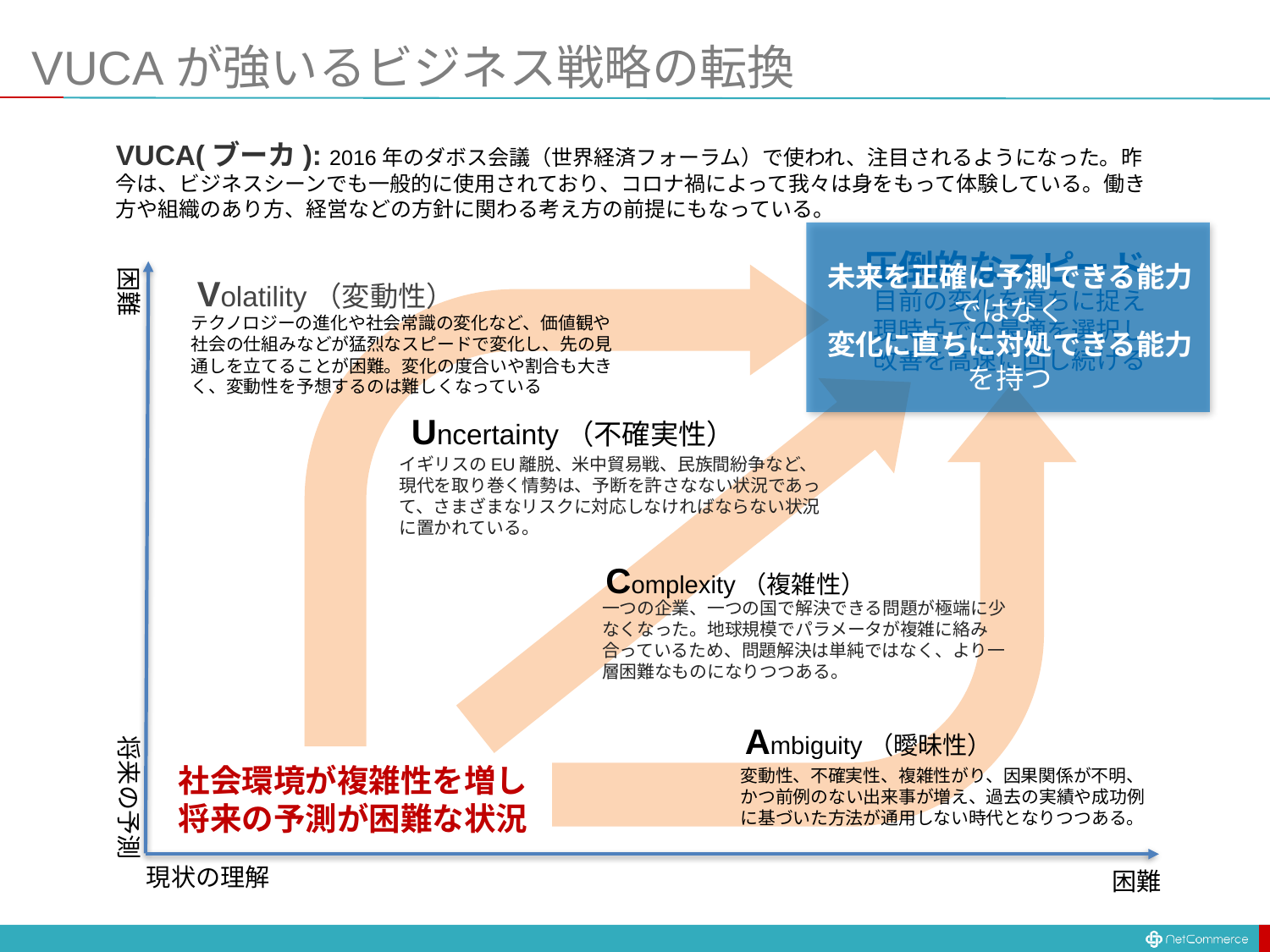

# VUCAが強いるビジネス戦略の転換
VUCA(ブーカ): 2016年のダボス会議（世界経済フォーラム）で使われ、注目されるようになった。昨今は、ビジネスシーンでも一般的に使用されており、コロナ禍によって我々は身をもって体験している。働き方や組織のあり方、経営などの方針に関わる考え方の前提にもなっている。

未来を正確に予測できる能力
ではなく
変化に直ちに対処できる能力
を持つ
圧倒的なスピード
困難

Volatility（変動性）
目前の変化を直ちに捉え
現時点での最適を選択し
改善を高速に回し続ける
テクノロジーの進化や社会常識の変化など、価値観や社会の仕組みなどが猛烈なスピードで変化し、先の見通しを立てることが困難。変化の度合いや割合も大きく、変動性を予想するのは難しくなっている
Uncertainty（不確実性）
イギリスのEU離脱、米中貿易戦、民族間紛争など、現代を取り巻く情勢は、予断を許さなない状況であって、さまざまなリスクに対応しなければならない状況に置かれている。
Complexity（複雑性）
一つの企業、一つの国で解決できる問題が極端に少なくなった。地球規模でパラメータが複雑に絡み合っているため、問題解決は単純ではなく、より一層困難なものになりつつある。
Ambiguity（曖昧性）
将来の予測
社会環境が複雑性を増し
将来の予測が困難な状況
変動性、不確実性、複雑性がり、因果関係が不明、かつ前例のない出来事が増え、過去の実績や成功例に基づいた方法が通用しない時代となりつつある。
現状の理解
困難